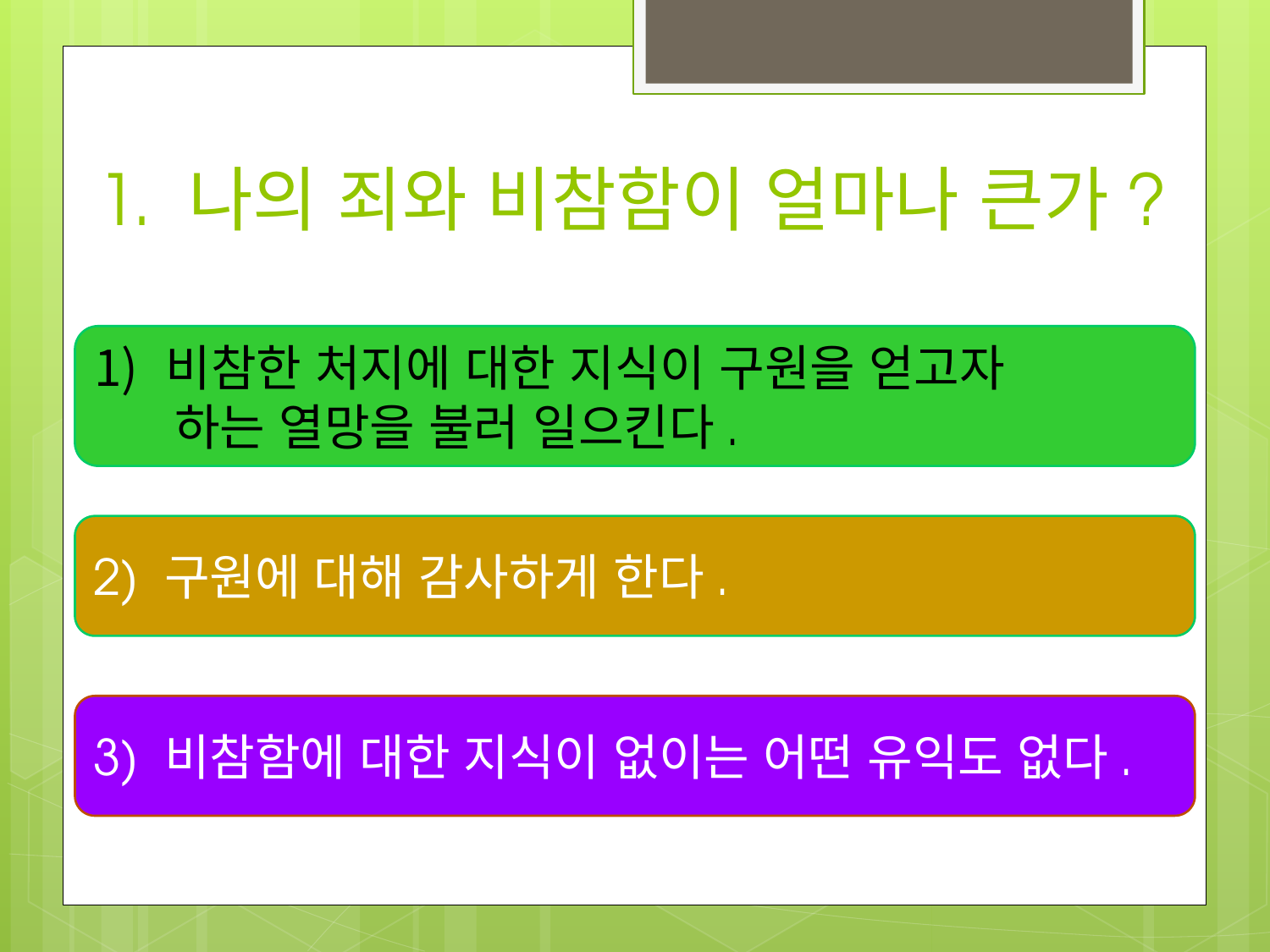

# 1. 나의 죄와 비참함이 얼마나 큰가?
비참한 처지에 대한 지식이 구원을 얻고자
     하는 열망을 불러 일으킨다.
2) 구원에 대해 감사하게 한다.
3) 비참함에 대한 지식이 없이는 어떤 유익도 없다.